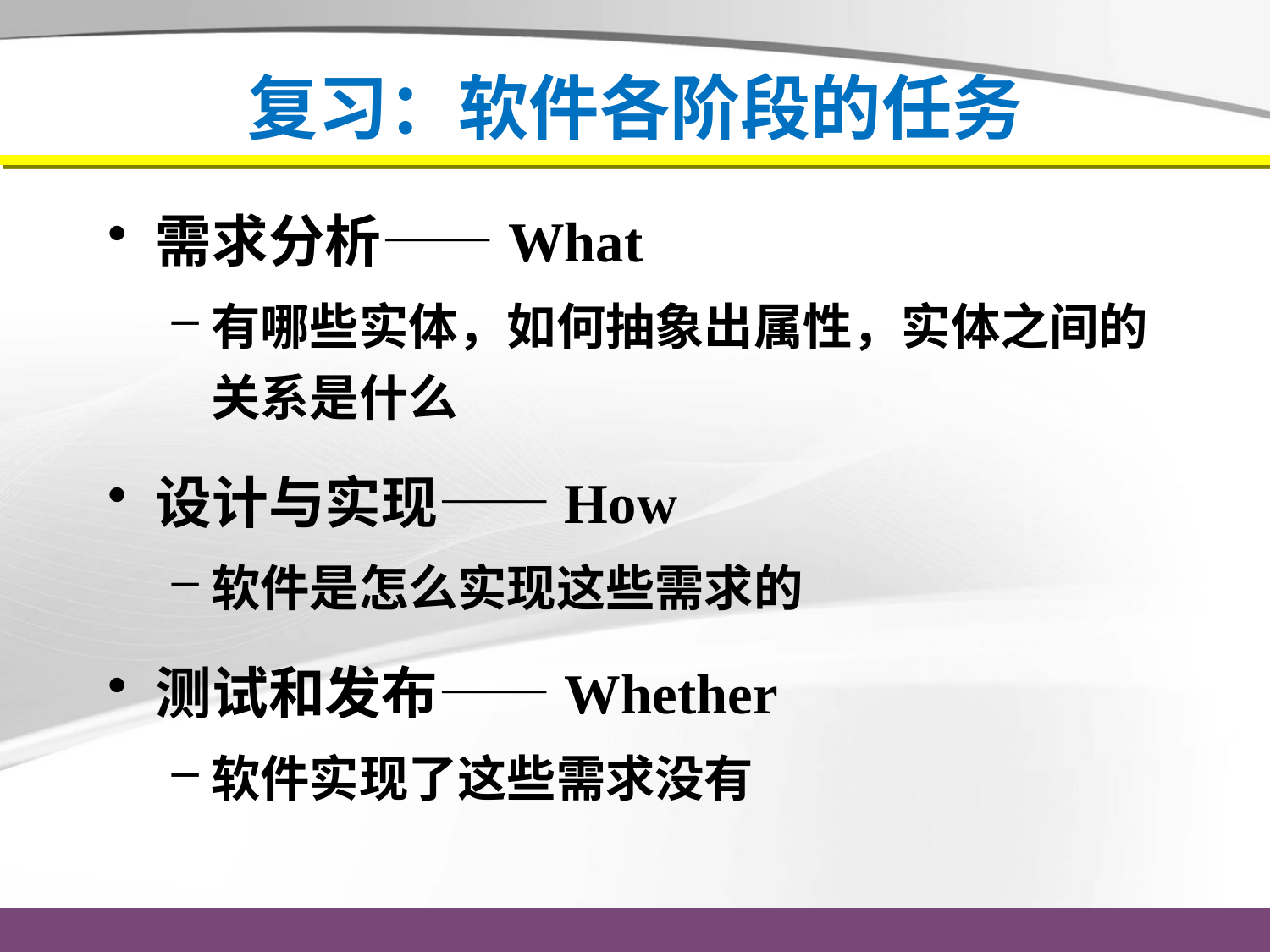

# 复习：软件各阶段的任务
需求分析——What
有哪些实体，如何抽象出属性，实体之间的关系是什么
设计与实现——How
软件是怎么实现这些需求的
测试和发布——Whether
软件实现了这些需求没有